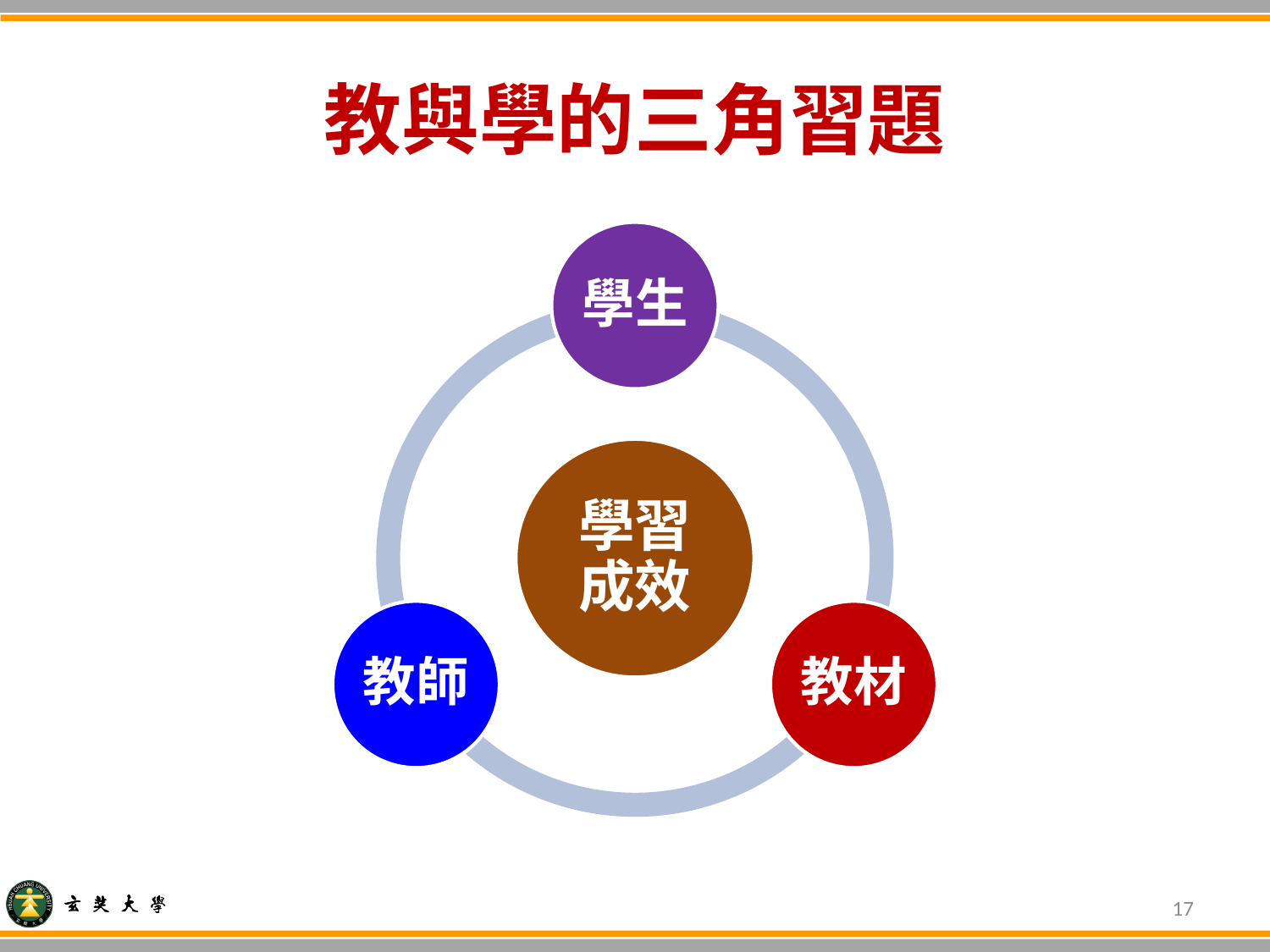

# 教與學的三角習題
學習成效
學生
教材
教師
17